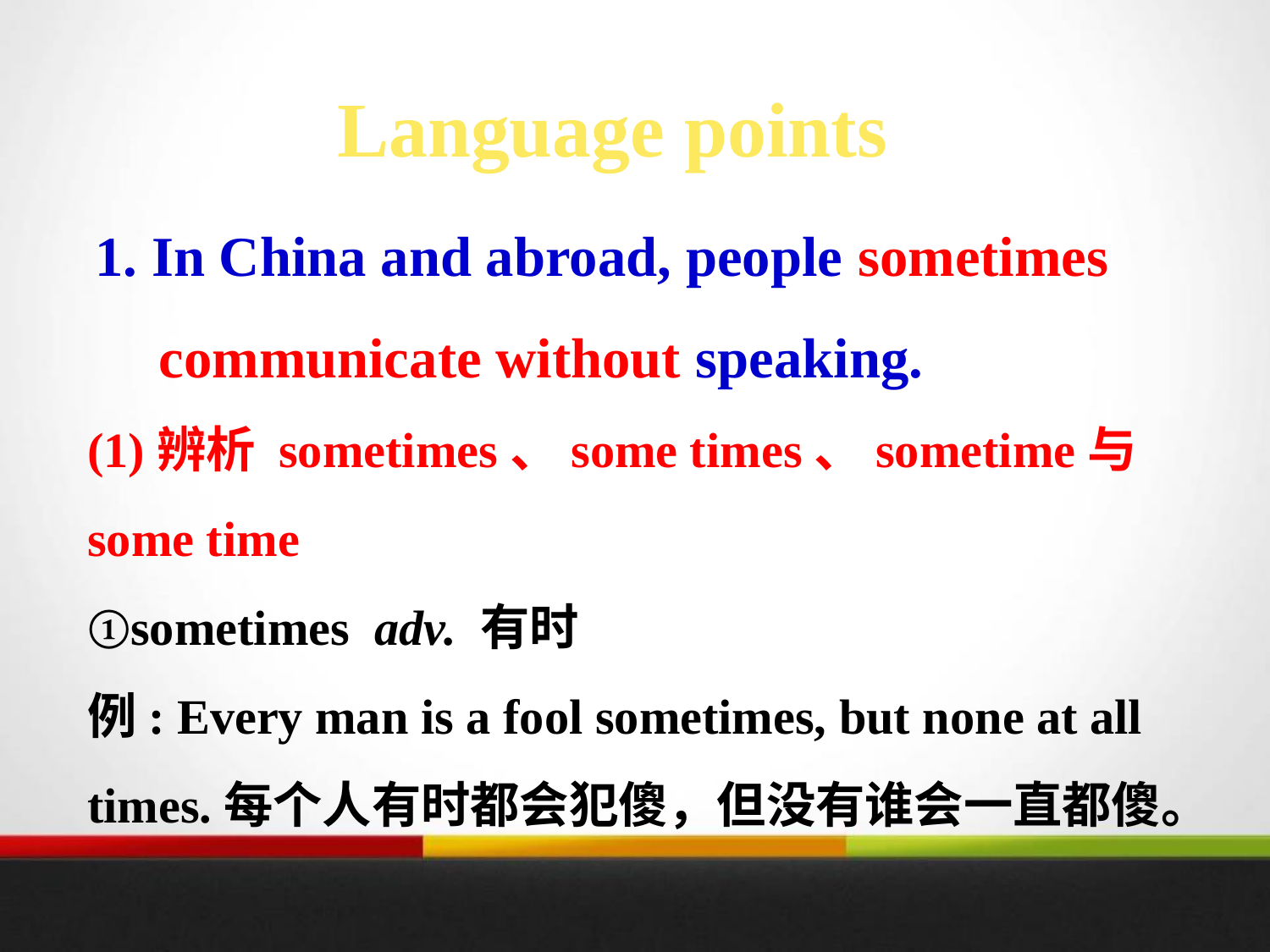

Language points
1. In China and abroad, people sometimes communicate without speaking.
(1)辨析 sometimes、some times、sometime与
some time
①sometimes  adv. 有时
例: Every man is a fool sometimes, but none at all times.每个人有时都会犯傻，但没有谁会一直都傻。